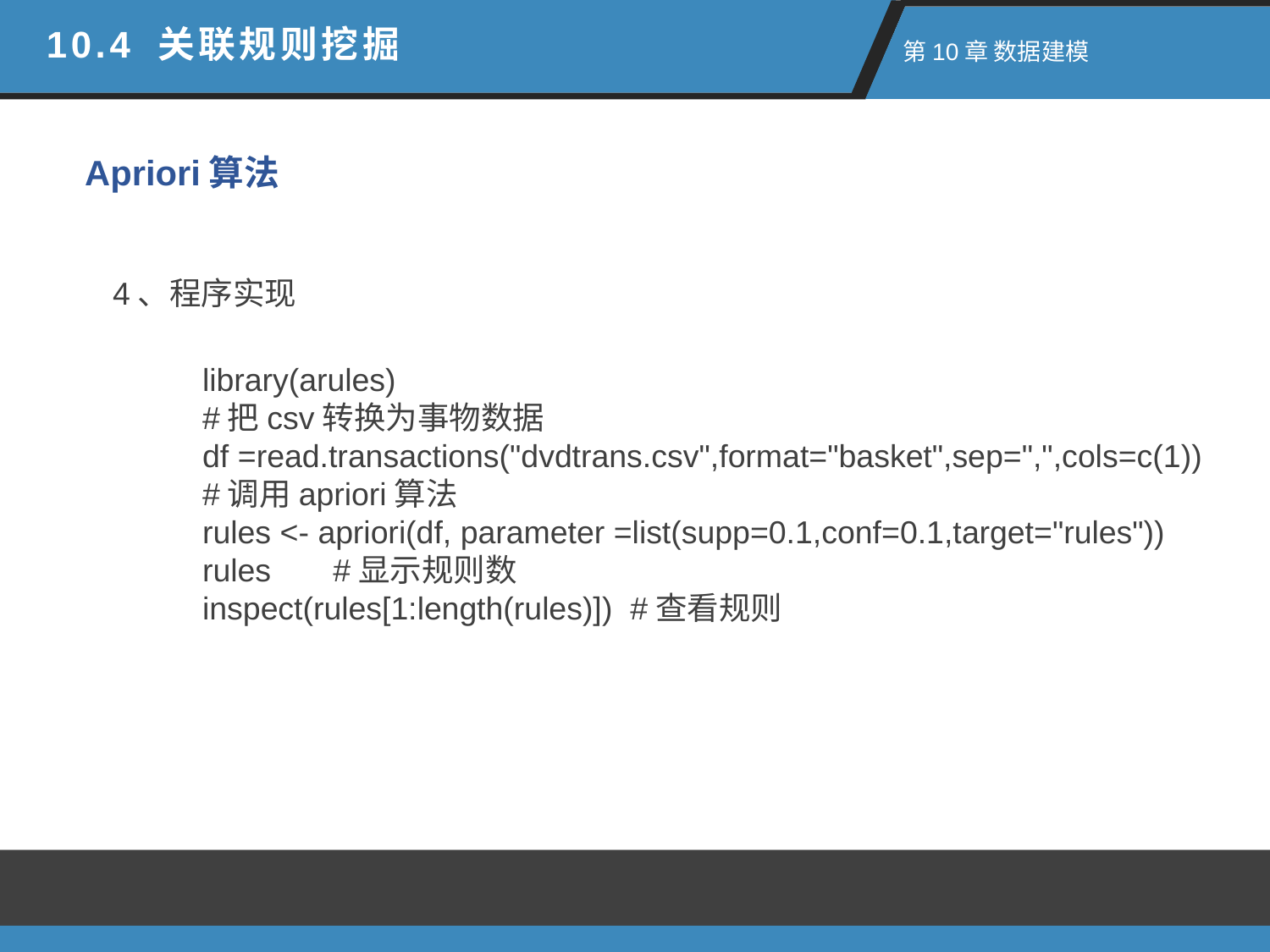

10.4 关联规则挖掘
  第10章 数据建模
Apriori算法
4、程序实现
library(arules)
#把csv转换为事物数据
df =read.transactions("dvdtrans.csv",format="basket",sep=",",cols=c(1))
#调用apriori算法
rules <- apriori(df, parameter =list(supp=0.1,conf=0.1,target="rules"))
rules       #显示规则数
inspect(rules[1:length(rules)])  #查看规则